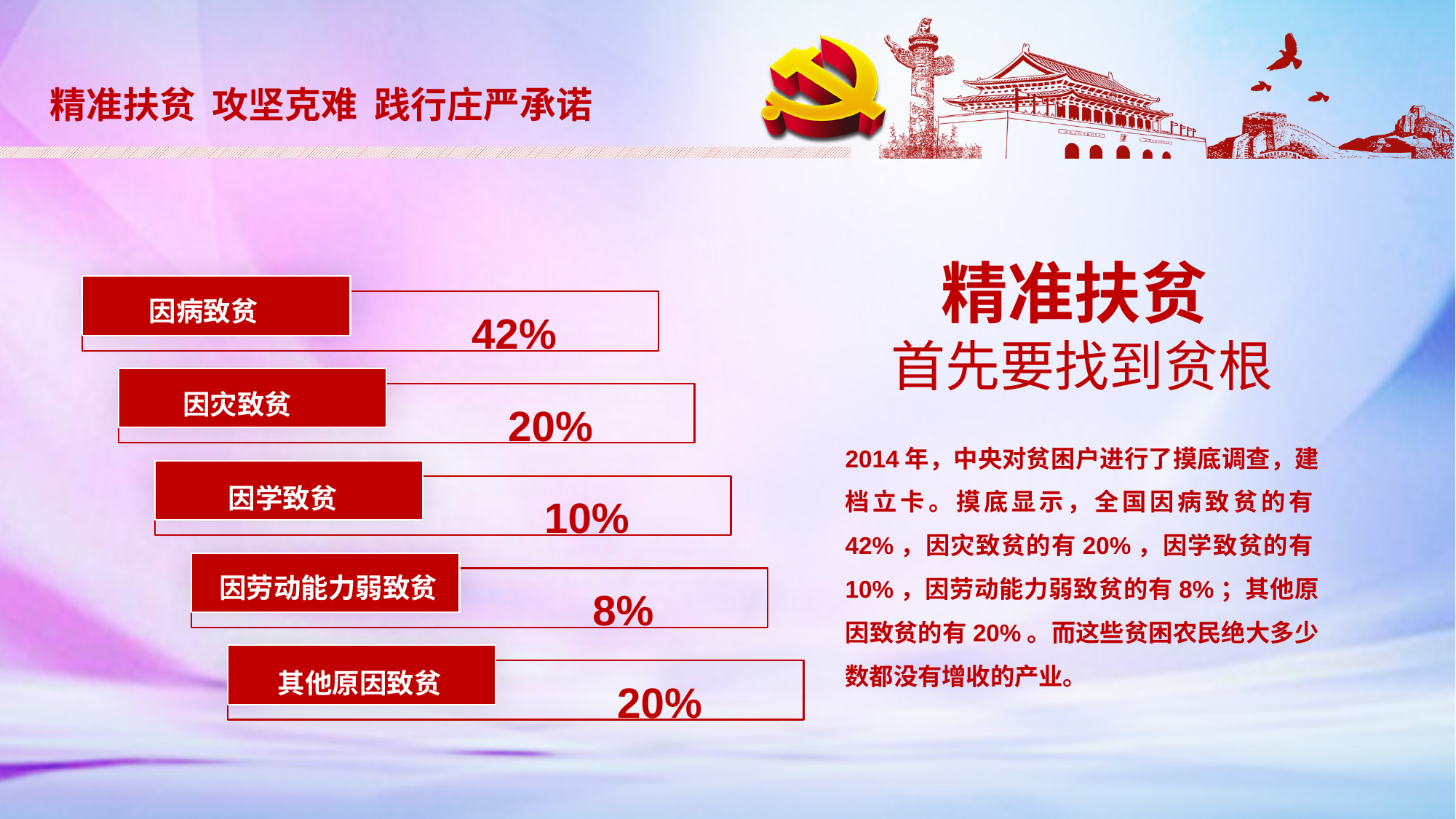

精准扶贫  攻坚克难  践行庄严承诺
精准扶贫
首先要找到贫根
因病致贫

42%

因灾致贫

20%

2014年，中央对贫困户进行了摸底调查，建档立卡。摸底显示，全国因病致贫的有42%，因灾致贫的有20%，因学致贫的有10%，因劳动能力弱致贫的有8%；其他原因致贫的有20%。而这些贫困农民绝大多少数都没有增收的产业。
因学致贫

10%

因劳动能力弱致贫

8%

其他原因致贫

20%